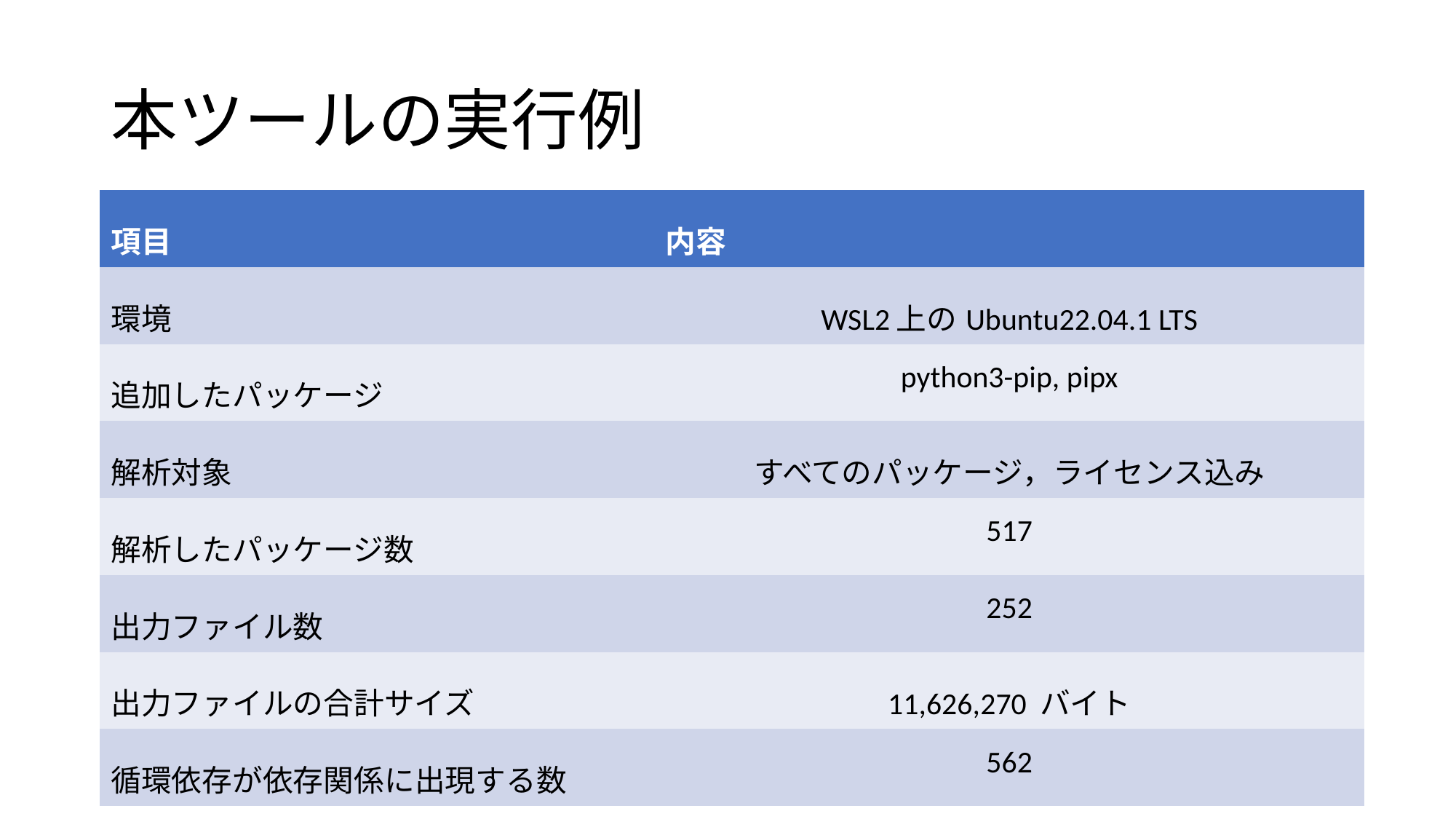

# 本ツールの実行例
| 項目 | 内容 |
| --- | --- |
| 環境 | WSL2上のUbuntu22.04.1 LTS |
| 追加したパッケージ | python3-pip, pipx |
| 解析対象 | すべてのパッケージ，ライセンス込み |
| 解析したパッケージ数 | 517 |
| 出力ファイル数 | 252 |
| 出力ファイルの合計サイズ | 11,626,270 バイト |
| 循環依存が依存関係に出現する数 | 562 |
27